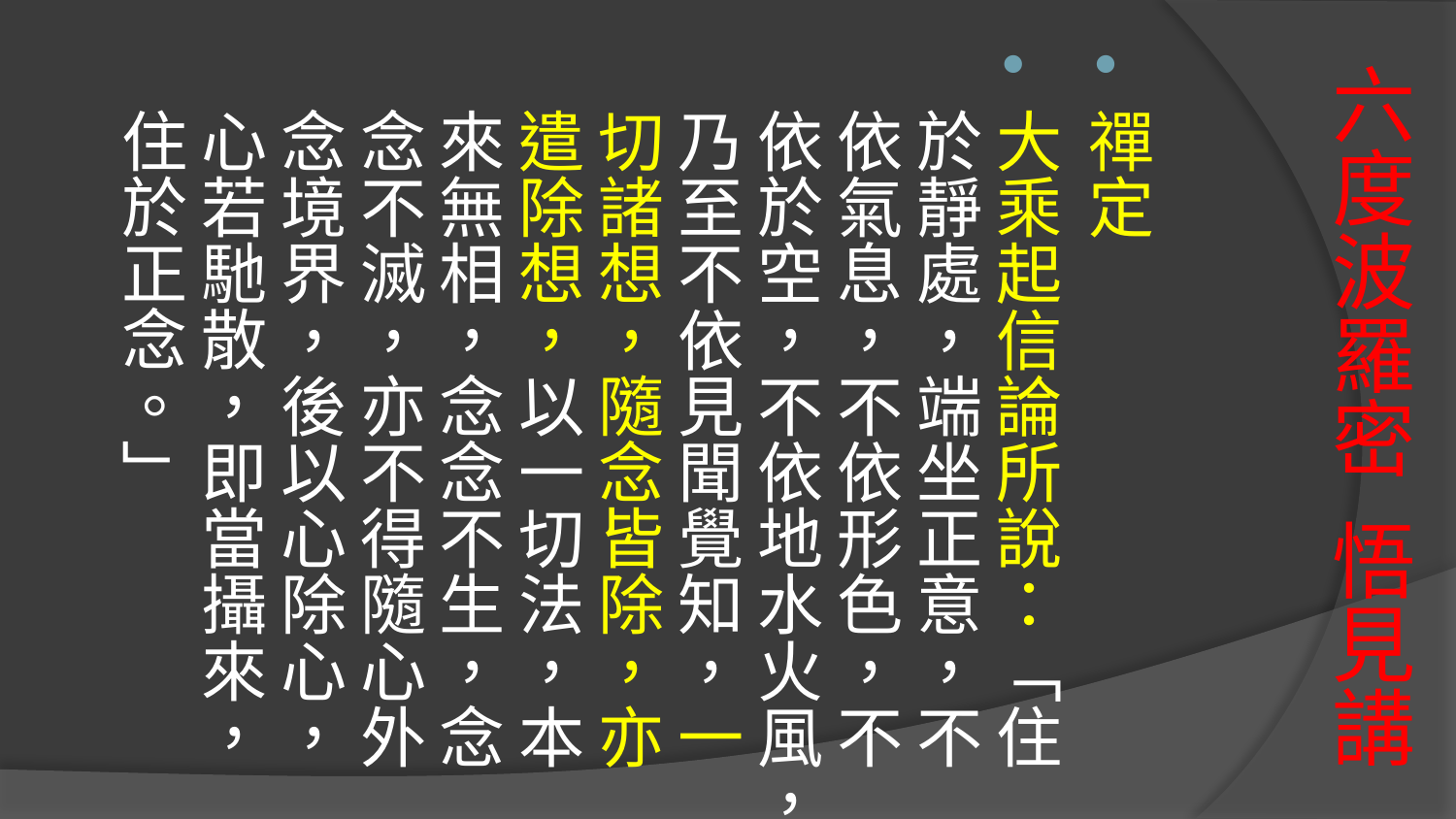

禪定
大乘起信論所說：「住於靜處，端坐正意，不依氣息，不依形色，不依於空，不依地水火風，乃至不依見聞覺知，一切諸想，隨念皆除，亦遣除想，以一切法，本來無相，念念不生，念念不滅，亦不得隨心外念境界，後以心除心，心若馳散，即當攝來，住於正念。」

# 六度波羅密  悟見講